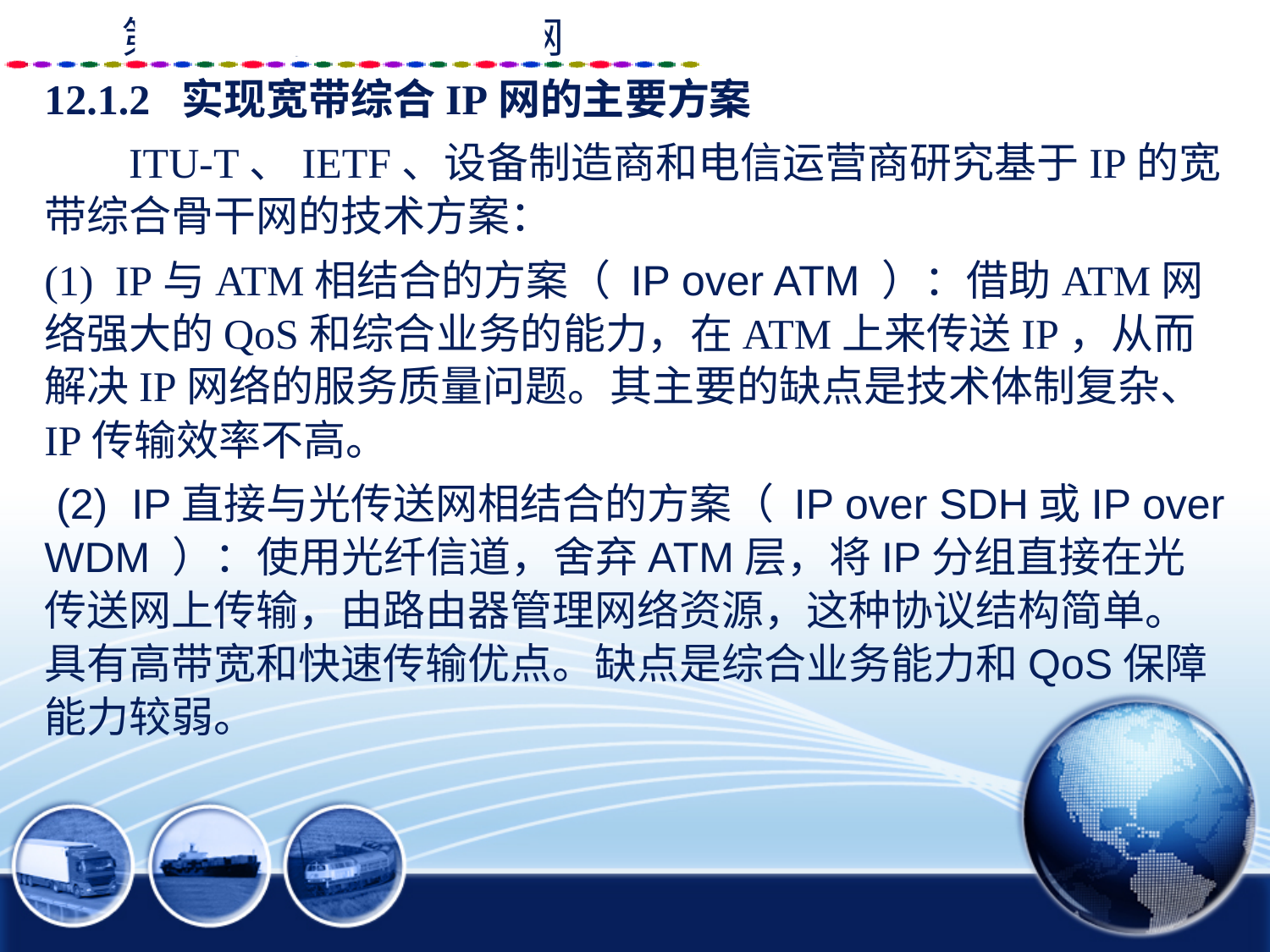

12.1.2  实现宽带综合IP网的主要方案
        ITU-T、IETF、设备制造商和电信运营商研究基于IP的宽带综合骨干网的技术方案：
(1)  IP与ATM相结合的方案（ IP over ATM ）：借助ATM网络强大的QoS和综合业务的能力，在ATM上来传送IP，从而解决IP网络的服务质量问题。其主要的缺点是技术体制复杂、IP传输效率不高。
 (2)  IP直接与光传送网相结合的方案（ IP over SDH或IP over WDM ）：使用光纤信道，舍弃ATM层，将IP分组直接在光传送网上传输，由路由器管理网络资源，这种协议结构简单。具有高带宽和快速传输优点。缺点是综合业务能力和QoS保障能力较弱。